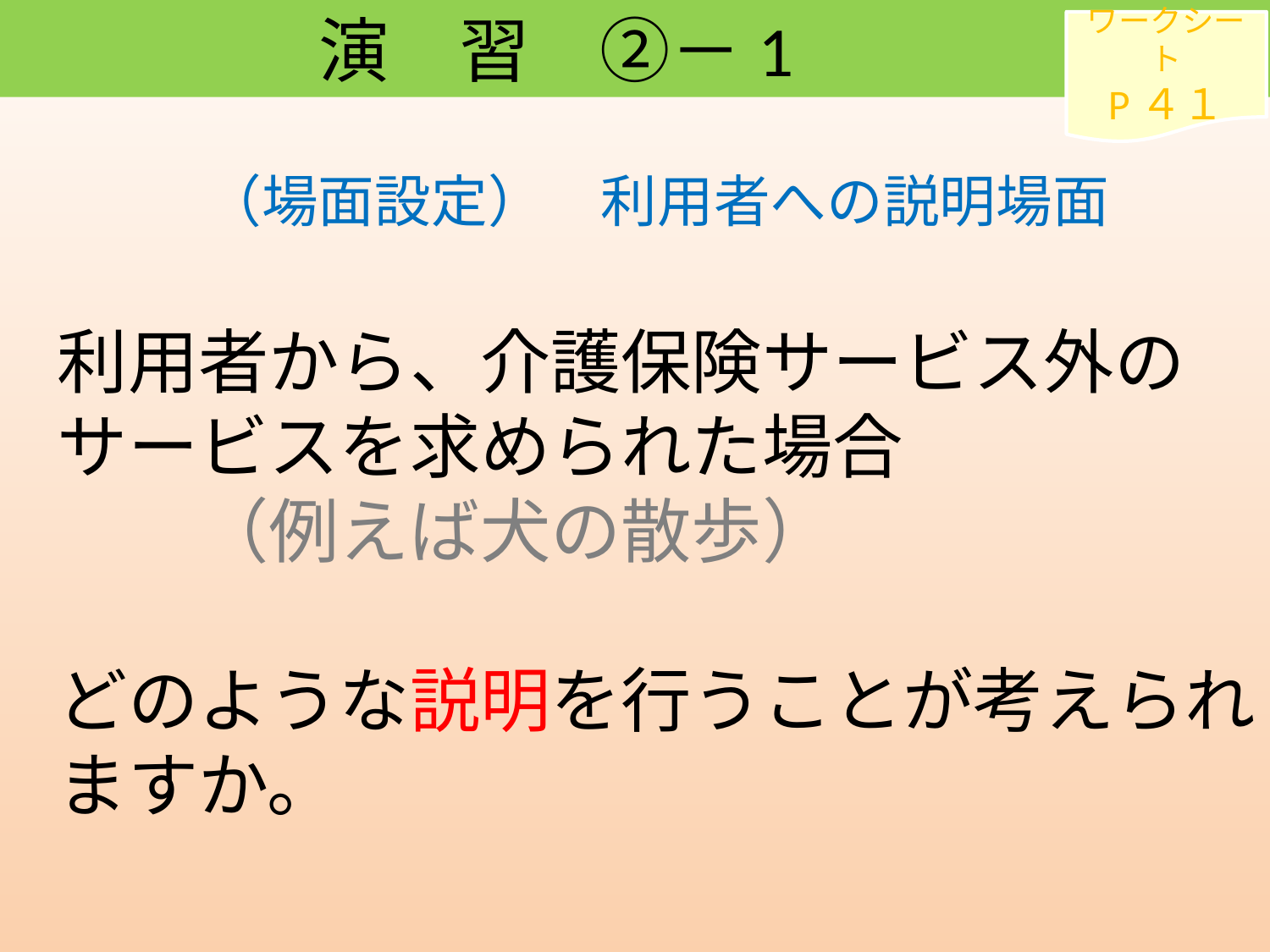

演　習　②－1
ワークシート
P４１
（場面設定）　利用者への説明場面

利用者から、介護保険サービス外のサービスを求められた場合
　　（例えば犬の散歩）

どのような説明を行うことが考えられますか。